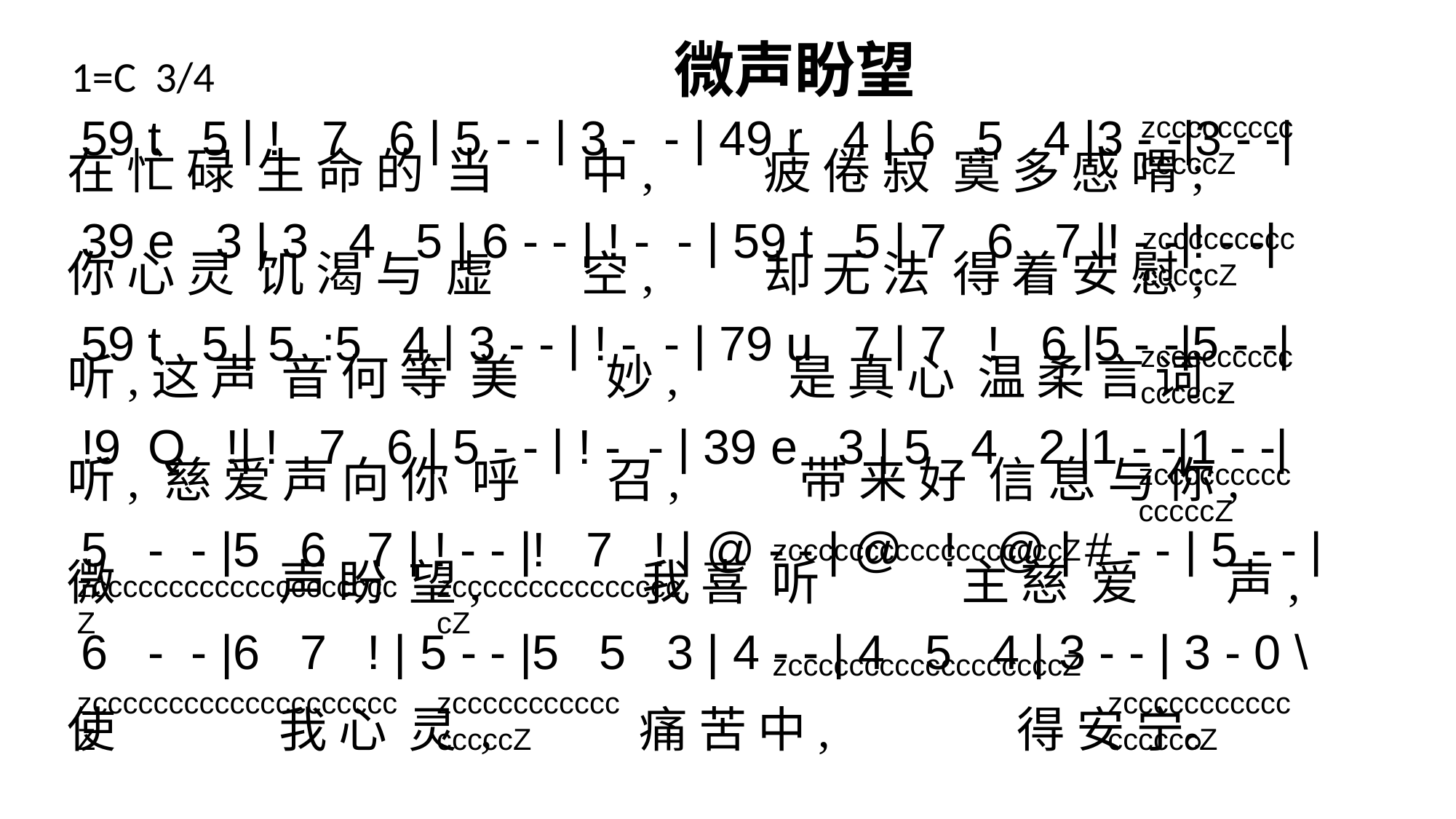

1=C  3/4                                 微声盼望
 zccccccccccccccZ
 59 t   5 | !   7   6 | 5 - - | 3 -  - | 49 r   4 | 6   5   4 |3 - -|3 - -|
在 忙 碌  生 命 的  当        中,        疲 倦 寂  寞 多 感 喟;
 39 e   3 | 3   4   5 | 6 - - | ! -  - | 59 t   5 | 7   6   7 |! - -|! - -|
你 心 灵  饥 渴 与  虚        空,        却 无 法  得 着 安 慰;
 59 t   5 | 5  :5   4 | 3 - - | ! -  - | 79 u   7 | 7   !   6 |5 - -|5 - -|
听,这 声  音 何 等  美        妙,        是 真 心  温 柔 言 词,
 !9  Q   !| !   7   6 | 5 - - | ! -  - | 39 e   3 | 5   4   2 |1 - -|1 - -|
听, 慈 爱 声 向 你  呼        召,        带 来 好  信 息 与 你,
 5   -  - |5   6   7 | ! - - |!   7   ! | @ - - | @   !   @ | # - - | 5 - - |
微               声 盼  望,           我 喜  听             主 慈  爱        声,
 6   -  - |6   7   ! | 5 - - |5   5   3 | 4 - - | 4   5   4 | 3 - - | 3 - 0 \
使               我 心  灵 ,          痛 苦 中,             得 安 宁。
 zccccccccccccccZ
 zccccccccccccccZ
 zccccccccccccccZ
 zccccccccccccccccccccZ
 zccccccccccccccccccZ
 zccccccccccccccccZ
 zccccccccccccccccccZ
 zccccccccccccccccccccZ
 zccccccccccccccccZ
 zcccccccccccccccccZ
2-1